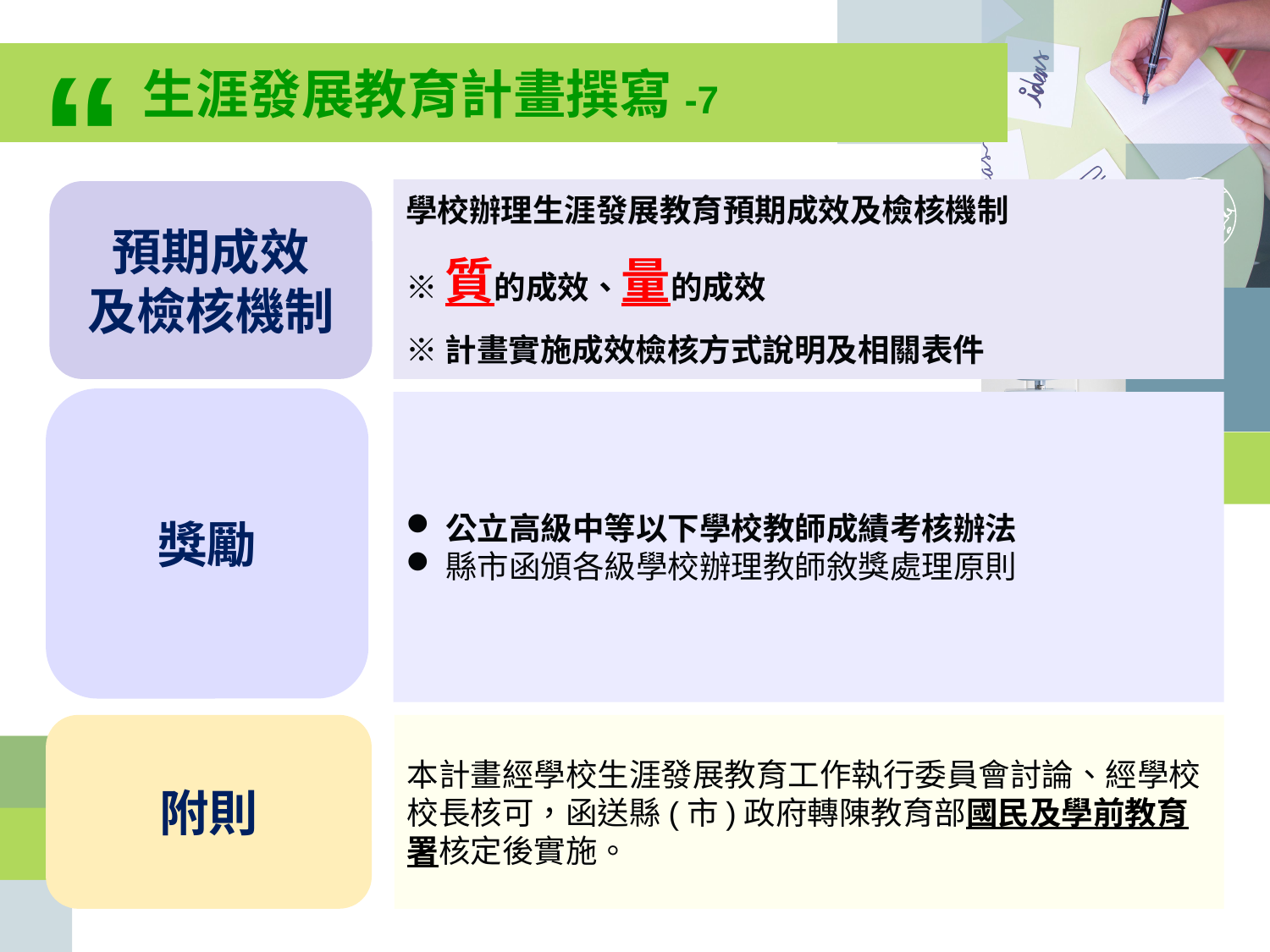

“

生涯發展教育計畫撰寫-7
學校辦理生涯發展教育預期成效及檢核機制
※質的成效、量的成效
※計畫實施成效檢核方式說明及相關表件
預期成效
及檢核機制
獎勵
公立高級中等以下學校教師成績考核辦法
縣市函頒各級學校辦理教師敘獎處理原則
附則
本計畫經學校生涯發展教育工作執行委員會討論、經學校校長核可，函送縣(市)政府轉陳教育部國民及學前教育署核定後實施。